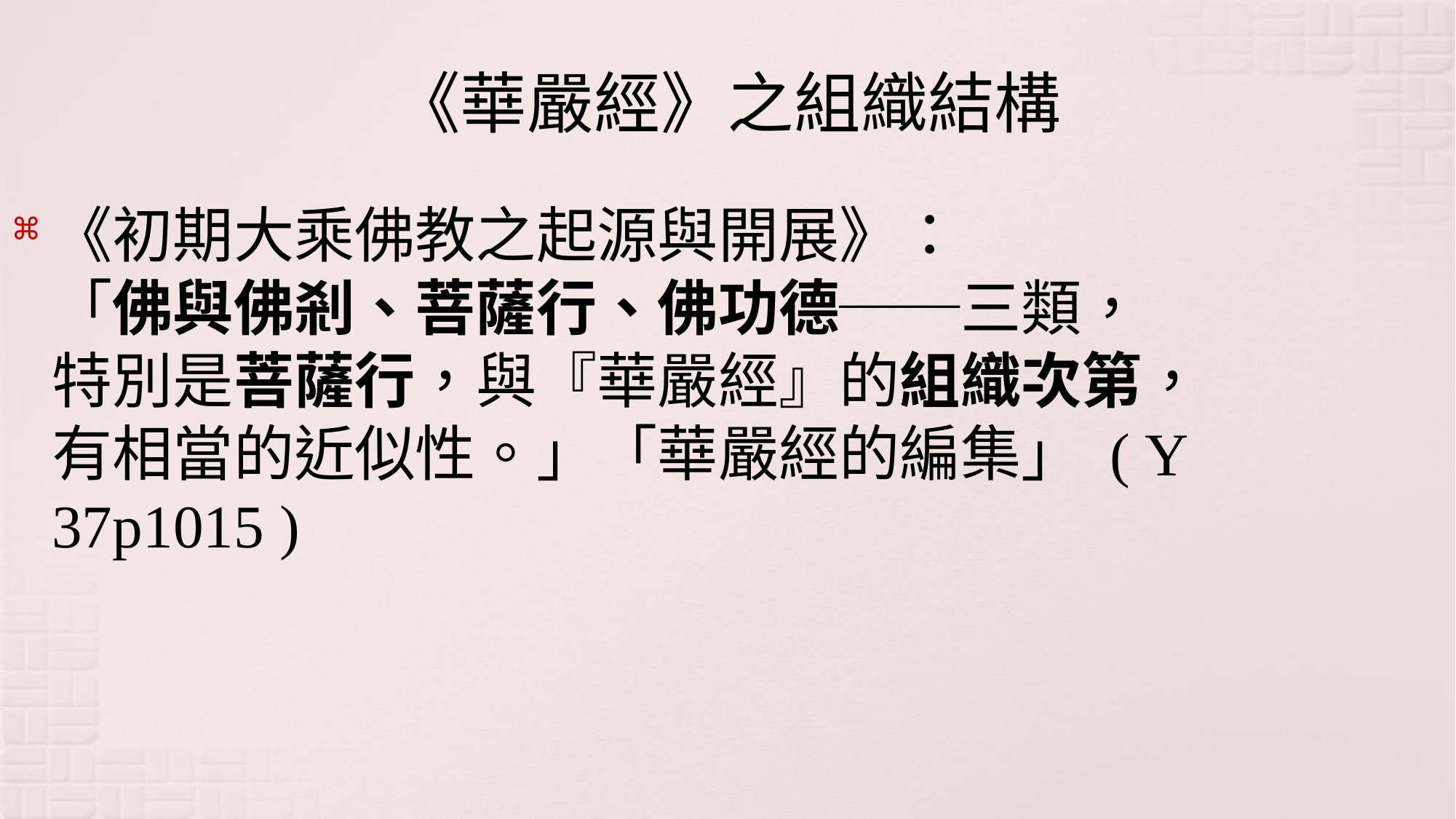

# 《華嚴經》之組織結構
《初期大乘佛教之起源與開展》：
「佛與佛剎、菩薩行、佛功德──三類，
特別是菩薩行，與『華嚴經』的組織次第，
有相當的近似性。」「華嚴經的編集」 ( Y 37p1015 )